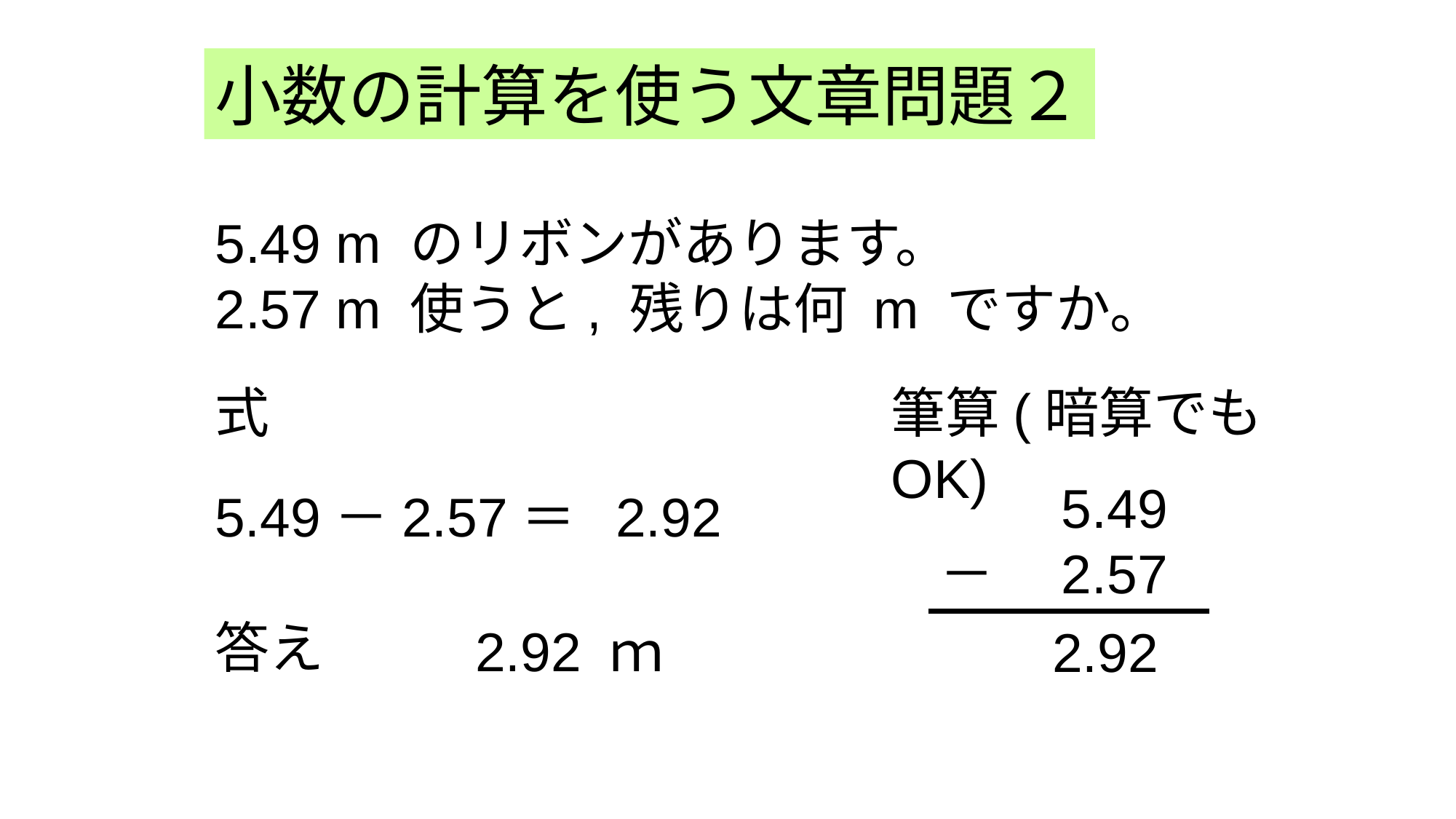

小数の計算を使う文章問題２
5.49 m のリボンがあります。
2.57 m 使うと, 残りは何 m ですか。
式
筆算(暗算でもOK)
　　5.49
－　2.57
5.49－2.57＝
2.92
答え
2.92 ｍ
2.92